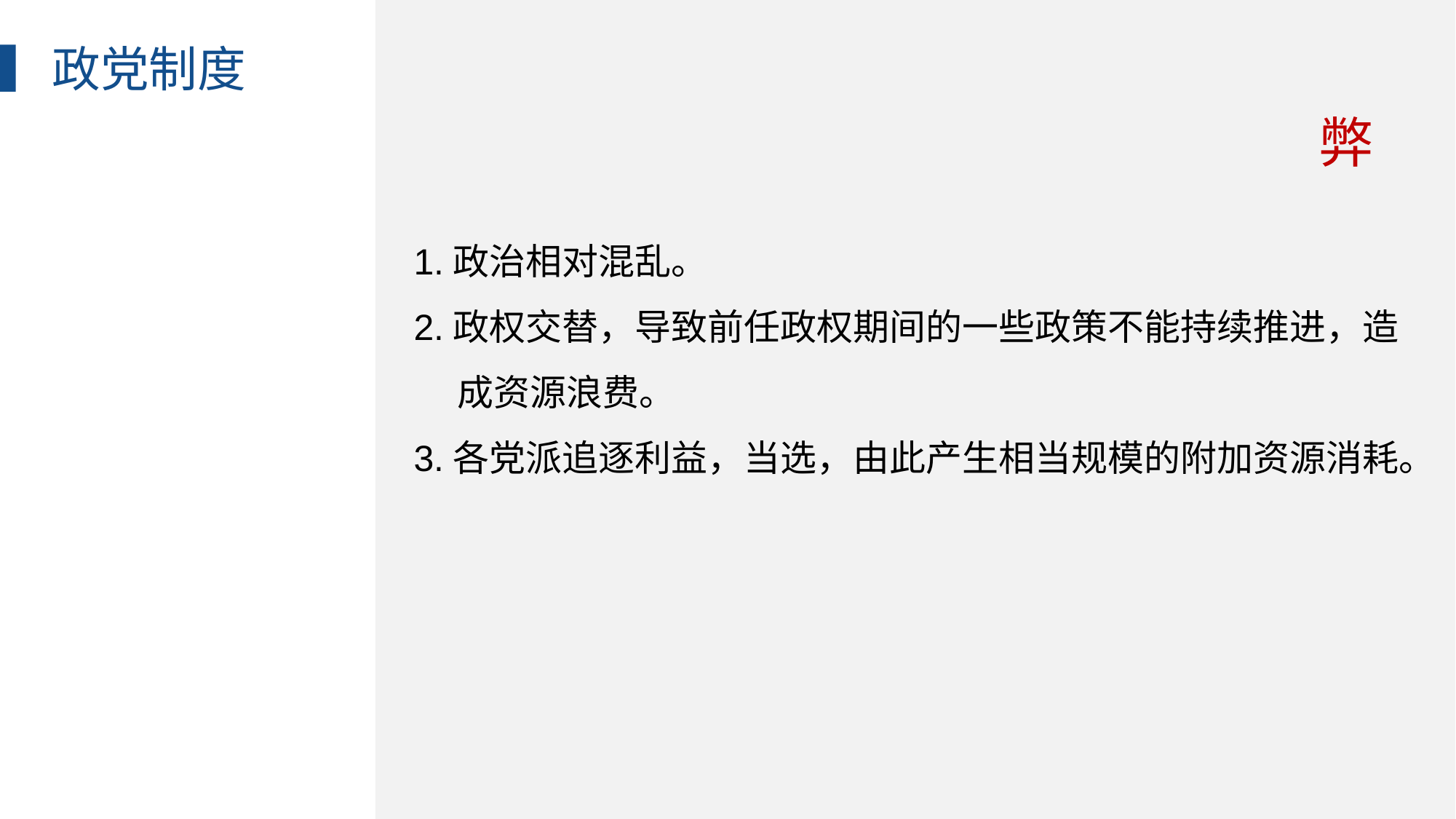

政党制度

弊
1.政治相对混乱。
2.政权交替，导致前任政权期间的一些政策不能持续推进，造成资源浪费。
3.各党派追逐利益，当选，由此产生相当规模的附加资源消耗。